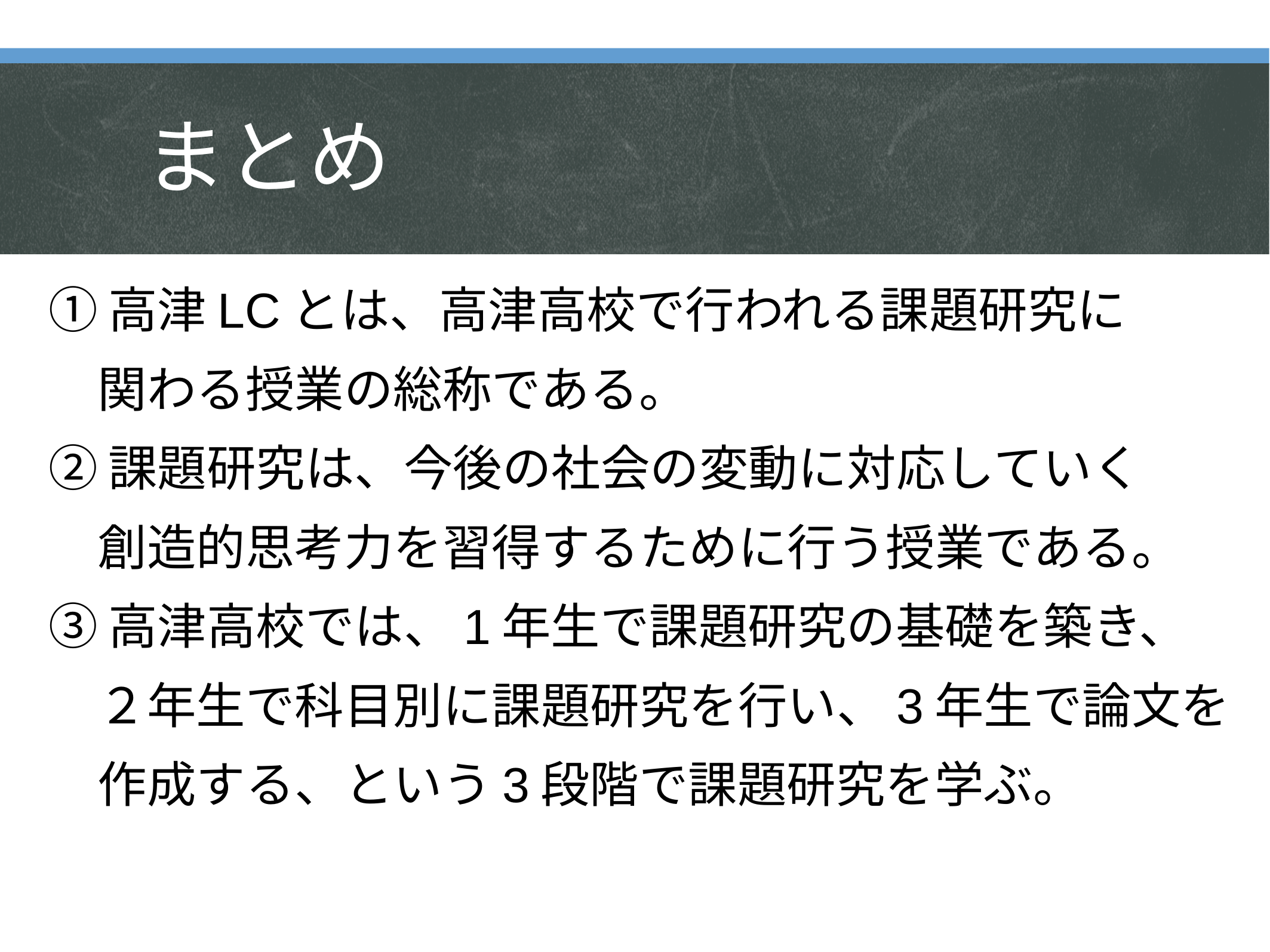

# まとめ
①高津LCとは、高津高校で行われる課題研究に
　関わる授業の総称である。
②課題研究は、今後の社会の変動に対応していく
　創造的思考力を習得するために行う授業である。
③高津高校では、1年生で課題研究の基礎を築き、
　２年生で科目別に課題研究を行い、3年生で論文を
　作成する、という3段階で課題研究を学ぶ。